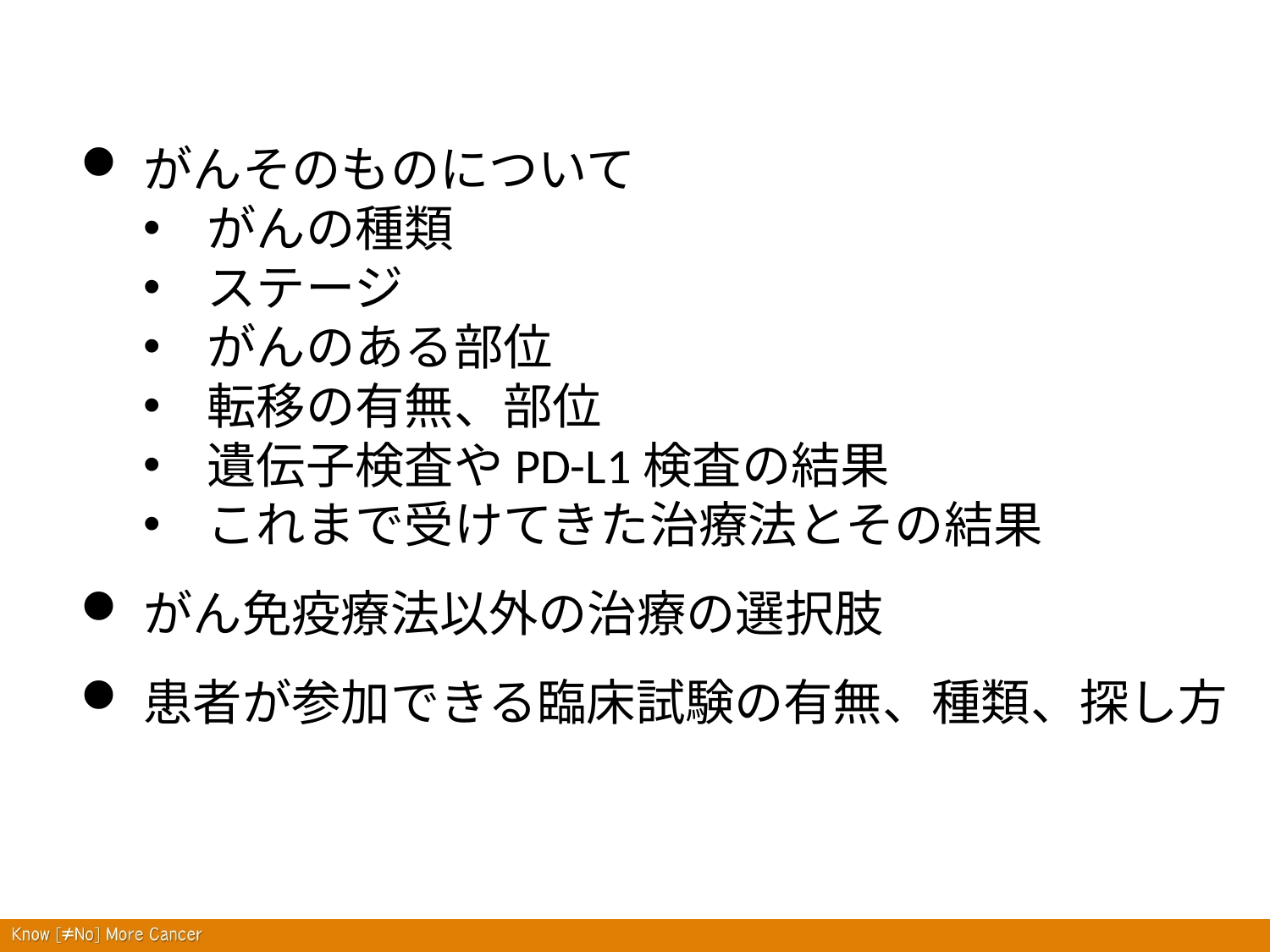

がんそのものについて
がんの種類
ステージ
がんのある部位
転移の有無、部位
遺伝子検査やPD-L1検査の結果
これまで受けてきた治療法とその結果
がん免疫療法以外の治療の選択肢
患者が参加できる臨床試験の有無、種類、探し方